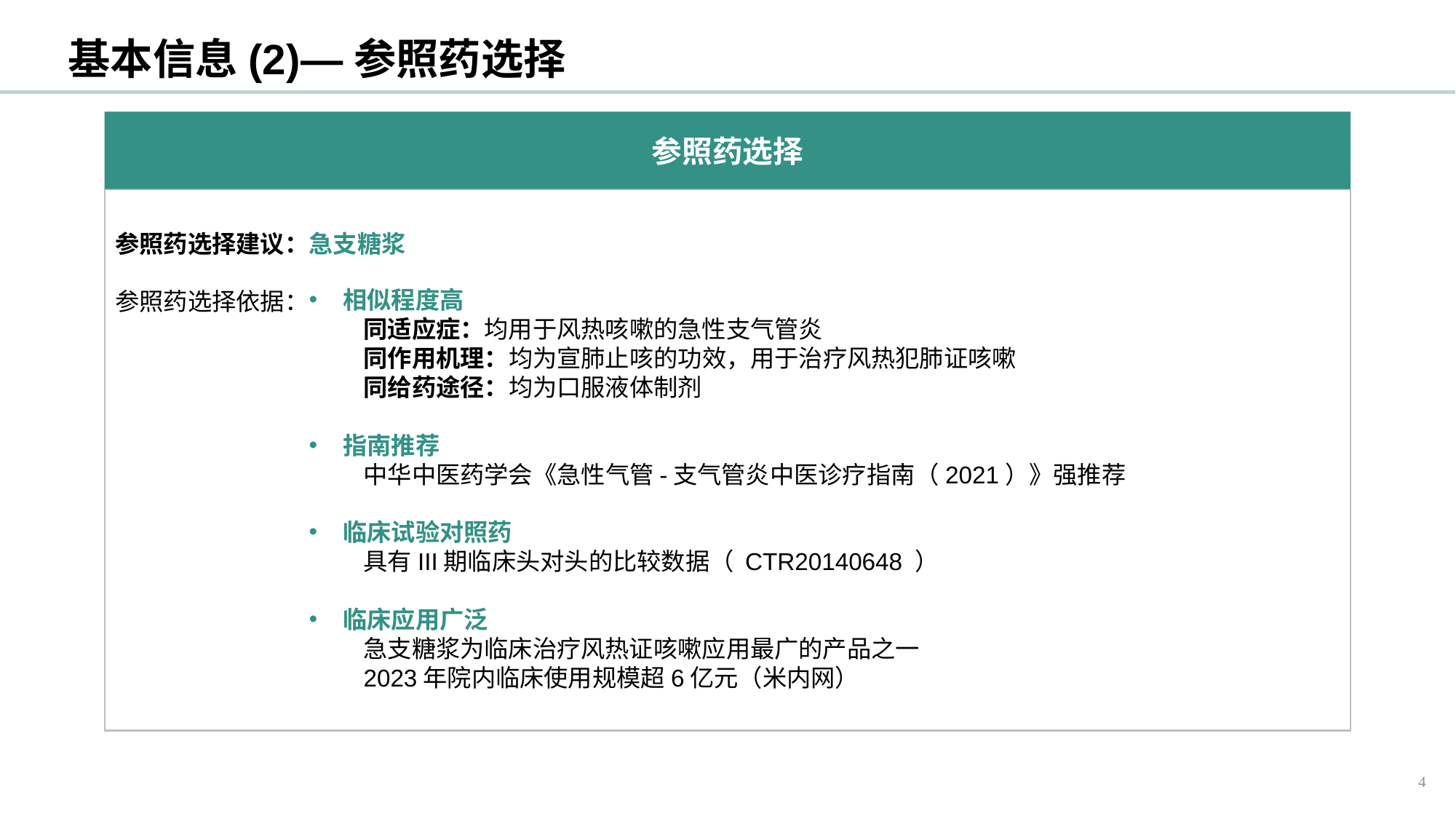

基本信息(2)—参照药选择
参照药选择

参照药选择建议：急支糖浆
参照药选择依据：
相似程度高
同适应症：均用于风热咳嗽的急性支气管炎
同作用机理：均为宣肺止咳的功效，用于治疗风热犯肺证咳嗽
同给药途径：均为口服液体制剂

指南推荐
中华中医药学会《急性气管-支气管炎中医诊疗指南（2021）》强推荐

临床试验对照药
具有III期临床头对头的比较数据（ CTR20140648 ）

临床应用广泛
急支糖浆为临床治疗风热证咳嗽应用最广的产品之一
2023年院内临床使用规模超6亿元（米内网）
4